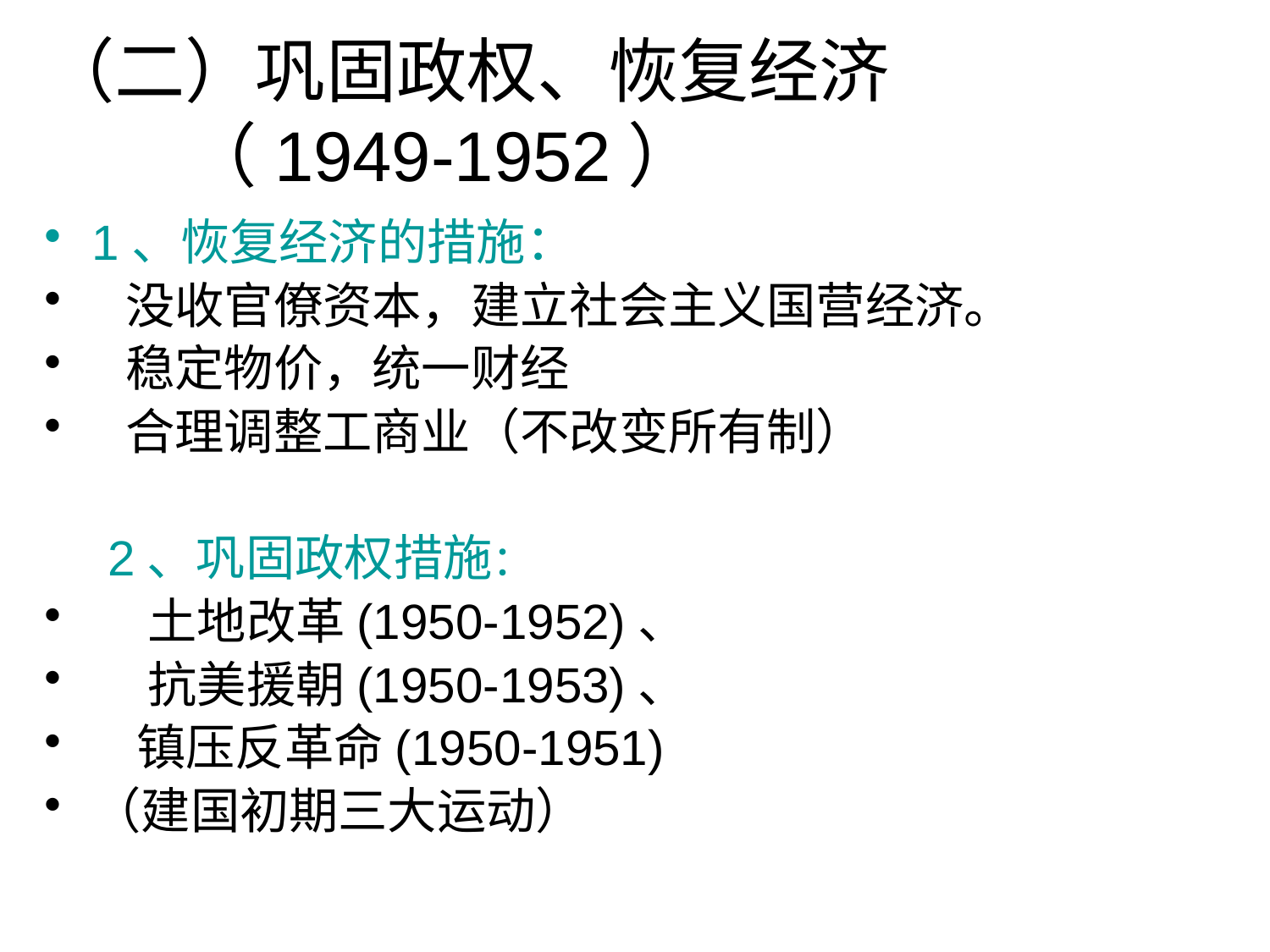

# （二）巩固政权、恢复经济 （1949-1952）
1、恢复经济的措施：
  没收官僚资本，建立社会主义国营经济。
  稳定物价，统一财经
  合理调整工商业（不改变所有制）

2、巩固政权措施：
    土地改革(1950-1952)、
    抗美援朝(1950-1953)、
   镇压反革命(1950-1951)
（建国初期三大运动）